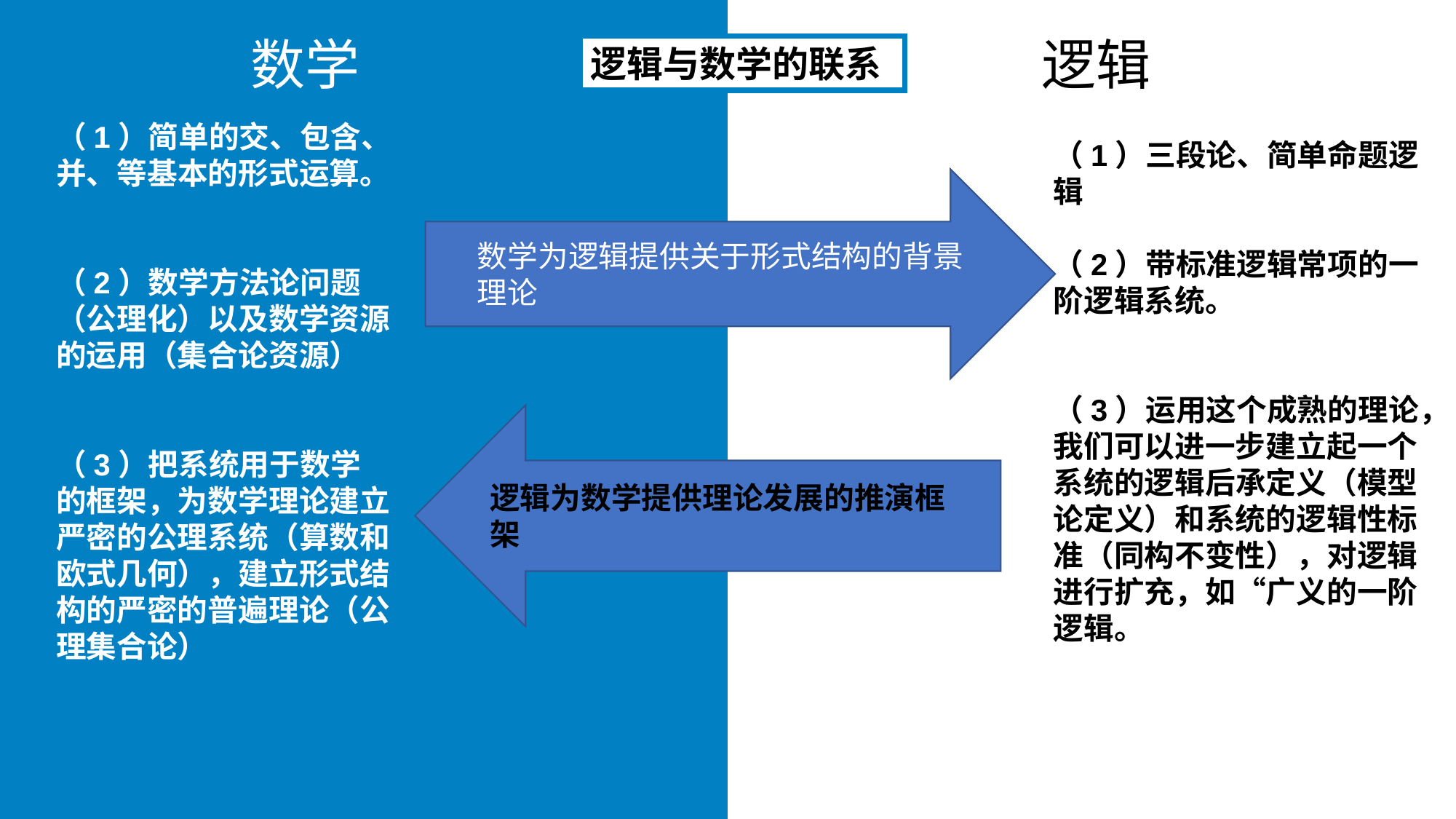

数学
逻辑

逻辑与数学的联系
（1）简单的交、包含、并、等基本的形式运算。

（2）数学方法论问题（公理化）以及数学资源的运用（集合论资源）

（3）把系统用于数学的框架，为数学理论建立严密的公理系统（算数和欧式几何），建立形式结构的严密的普遍理论（公理集合论）
（1）三段论、简单命题逻辑

（2）带标准逻辑常项的一阶逻辑系统。

（3）运用这个成熟的理论，我们可以进一步建立起一个系统的逻辑后承定义（模型论定义）和系统的逻辑性标准（同构不变性），对逻辑进行扩充，如“广义的一阶逻辑。

数学为逻辑提供关于形式结构的背景理论

逻辑为数学提供理论发展的推演框架